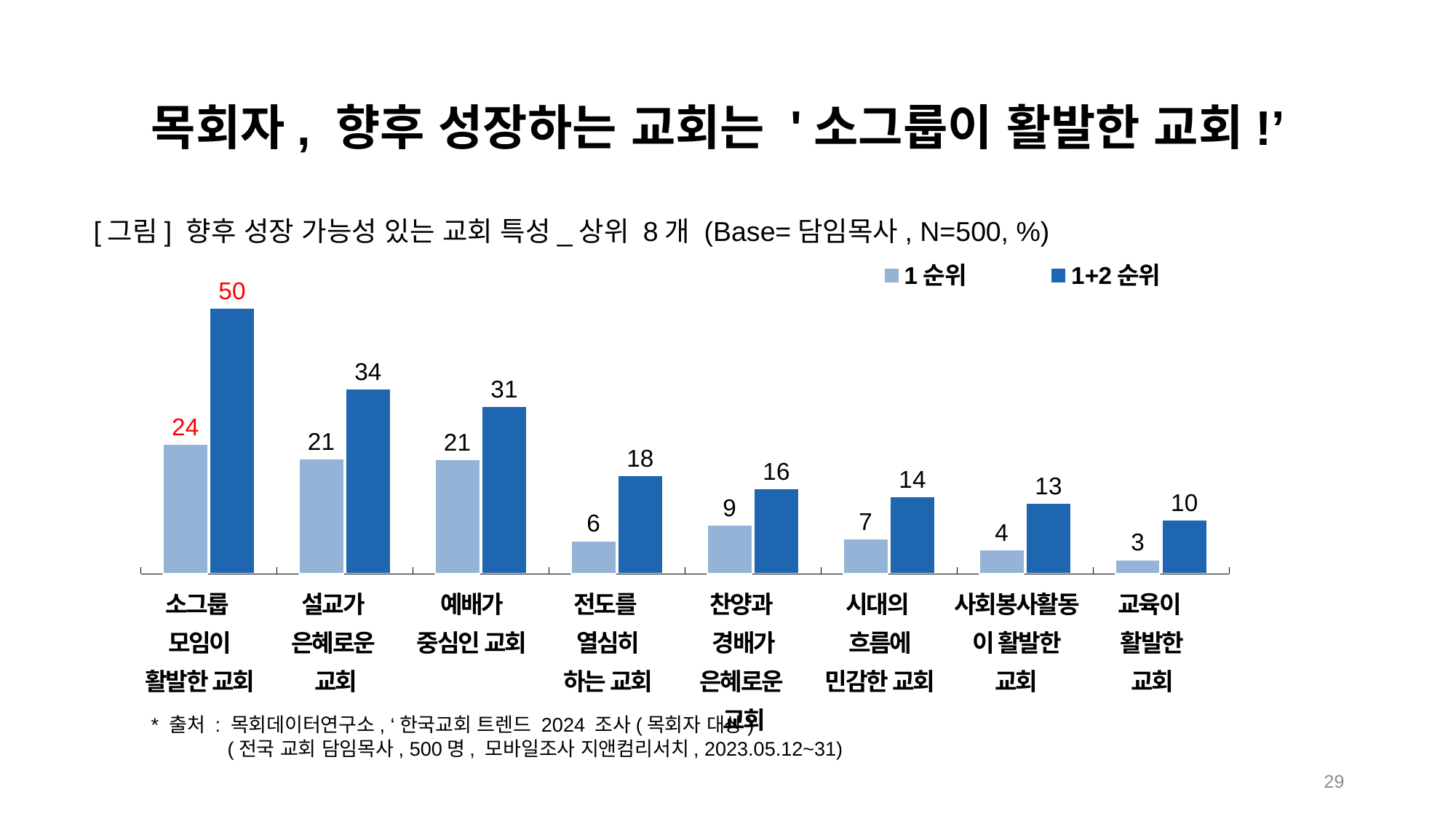

목회자, 향후 성장하는 교회는 '소그룹이 활발한 교회!’
[그림] 향후 성장 가능성 있는 교회 특성_상위 8개 (Base=담임목사, N=500, %)

### Chart

| Category | 1순위 | 1+2순위 |
|---|---|---|
| 소그룹 모임이 활발한 교회 | 설교가 은혜로운 교회 | 예배가 중심인 교회 | 전도를 열심히 하는 교회 | 찬양과 경배가 은혜로운 교회 | 시대의 흐름에 민감한 교회 | 사회봉사활동이 활발한 교회 | 교육이 활발한 교회 |
| --- | --- | --- | --- | --- | --- | --- | --- |
* 출처 : 목회데이터연구소, ‘한국교회 트렌드 2024 조사(목회자 대상)’
              (전국 교회 담임목사, 500명, 모바일조사 지앤컴리서치, 2023.05.12~31)
29